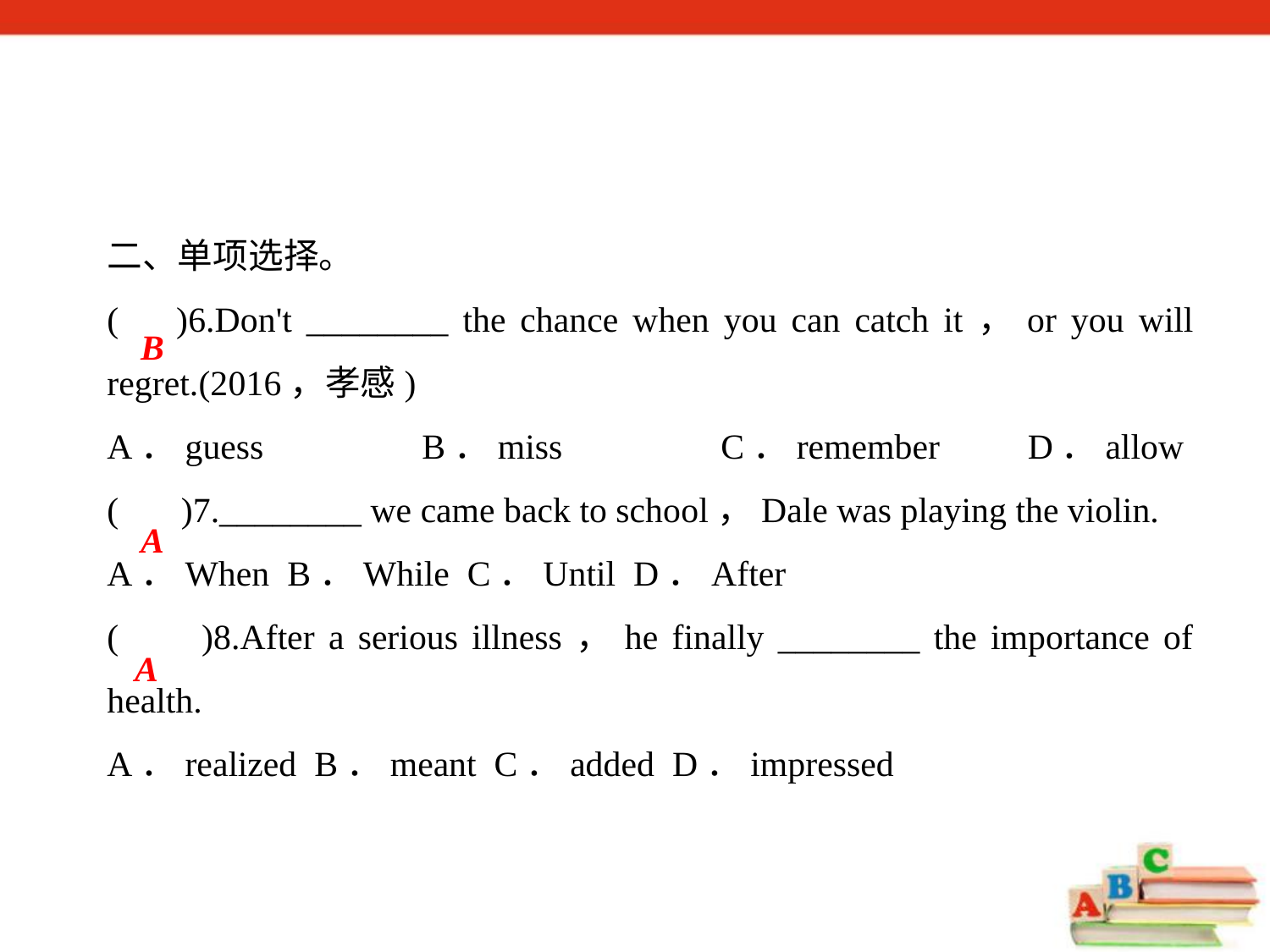

二、单项选择。
(    )6.Don't ________ the chance when you can catch it，or you will regret.(2016，孝感)
A．guess　　　　B．miss　　　　C．remember　　D．allow
(       )7.________ we came back to school，Dale was playing the violin.
A．When  B．While  C．Until  D．After
(      )8.After a serious illness，he finally ________ the importance of health.
A．realized  B．meant  C．added  D．impressed
B
A
A